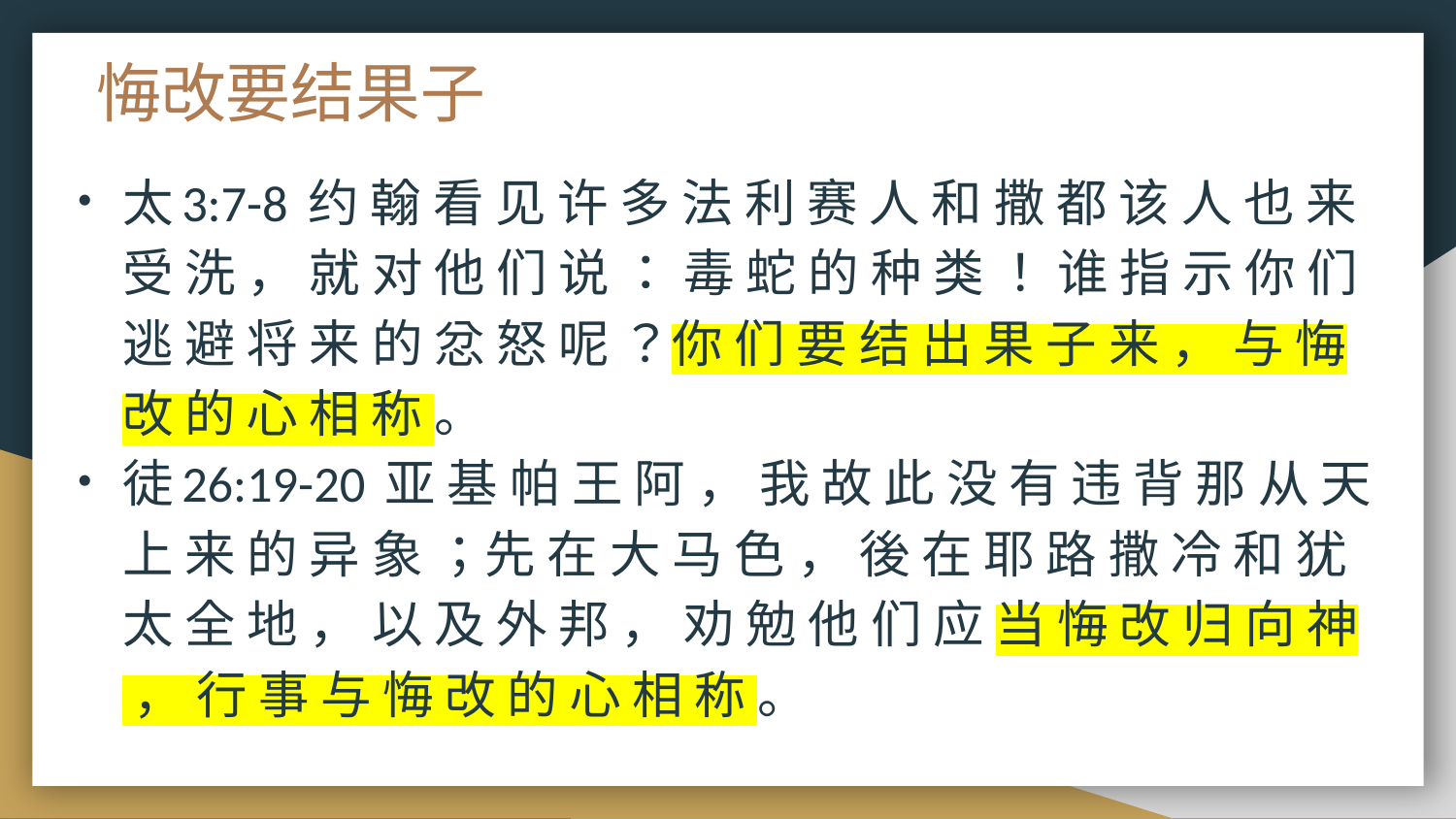

# 悔改要结果子
太3:7-8 约 翰 看 见 许 多 法 利 赛 人 和 撒 都 该 人 也 来 受 洗 ， 就 对 他 们 说 ： 毒 蛇 的 种 类 ！ 谁 指 示 你 们 逃 避 将 来 的 忿 怒 呢 ？你 们 要 结 出 果 子 来 ， 与 悔 改 的 心 相 称 。
徒26:19-20 亚 基 帕 王 阿 ， 我 故 此 没 有 违 背 那 从 天 上 来 的 异 象 ；先 在 大 马 色 ， 後 在 耶 路 撒 冷 和 犹 太 全 地 ， 以 及 外 邦 ， 劝 勉 他 们 应 当 悔 改 归 向 神 ， 行 事 与 悔 改 的 心 相 称 。